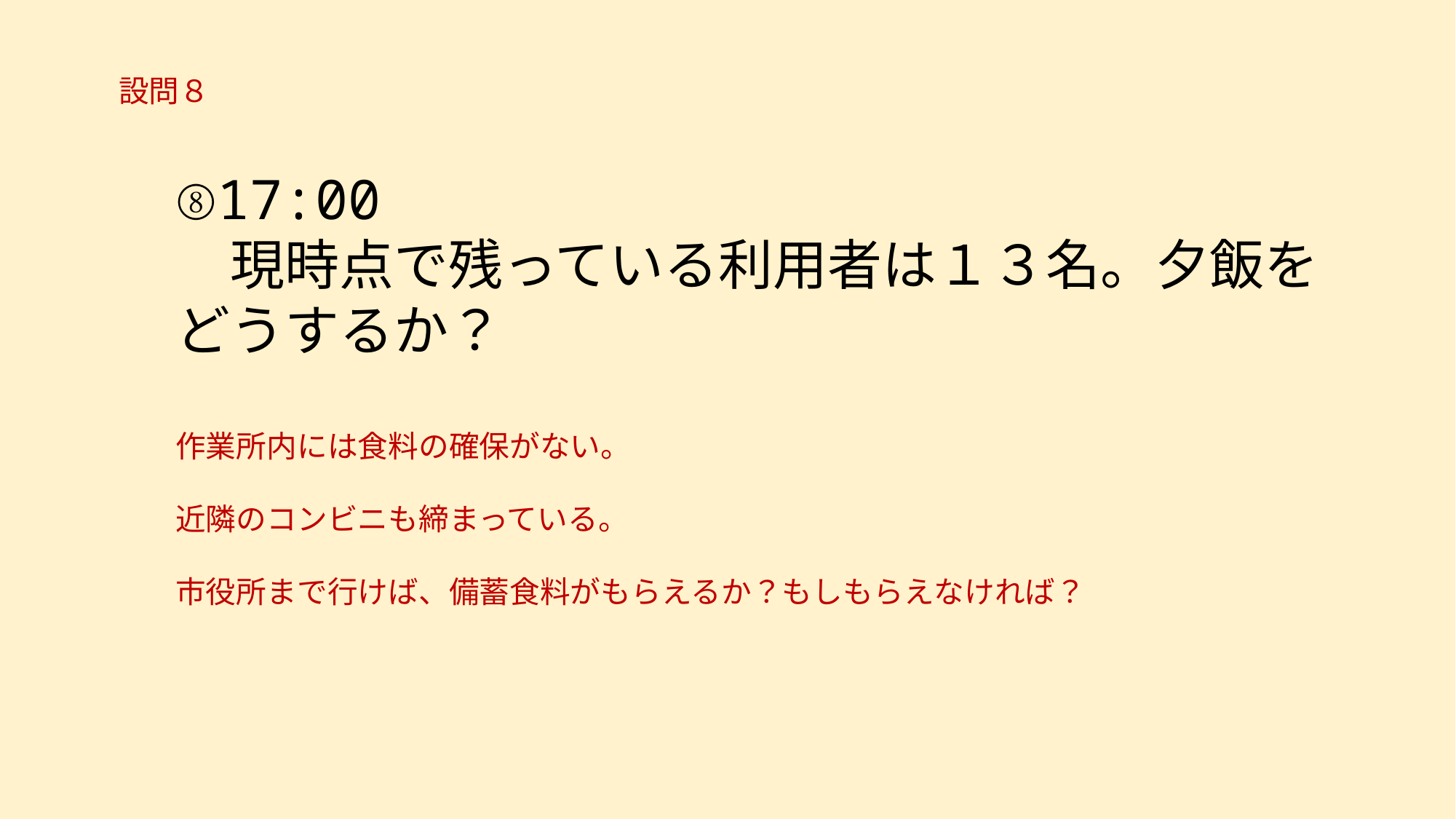

設問８
⑧17:00
　現時点で残っている利用者は１３名。夕飯をどうするか？

作業所内には食料の確保がない。

近隣のコンビニも締まっている。

市役所まで行けば、備蓄食料がもらえるか？もしもらえなければ？